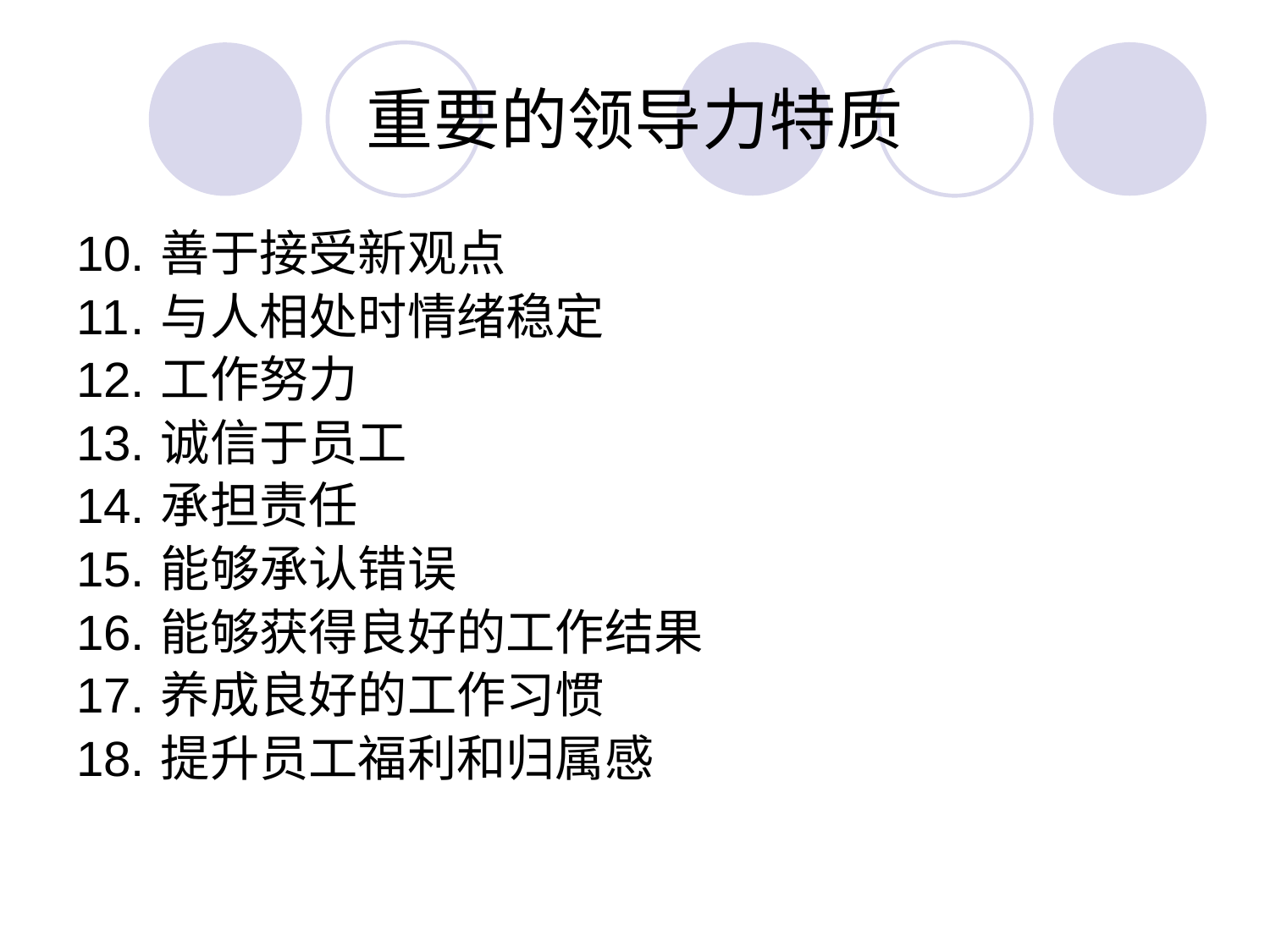

# 重要的领导力特质
善于接受新观点
与人相处时情绪稳定
工作努力
诚信于员工
承担责任
能够承认错误
能够获得良好的工作结果
养成良好的工作习惯
提升员工福利和归属感